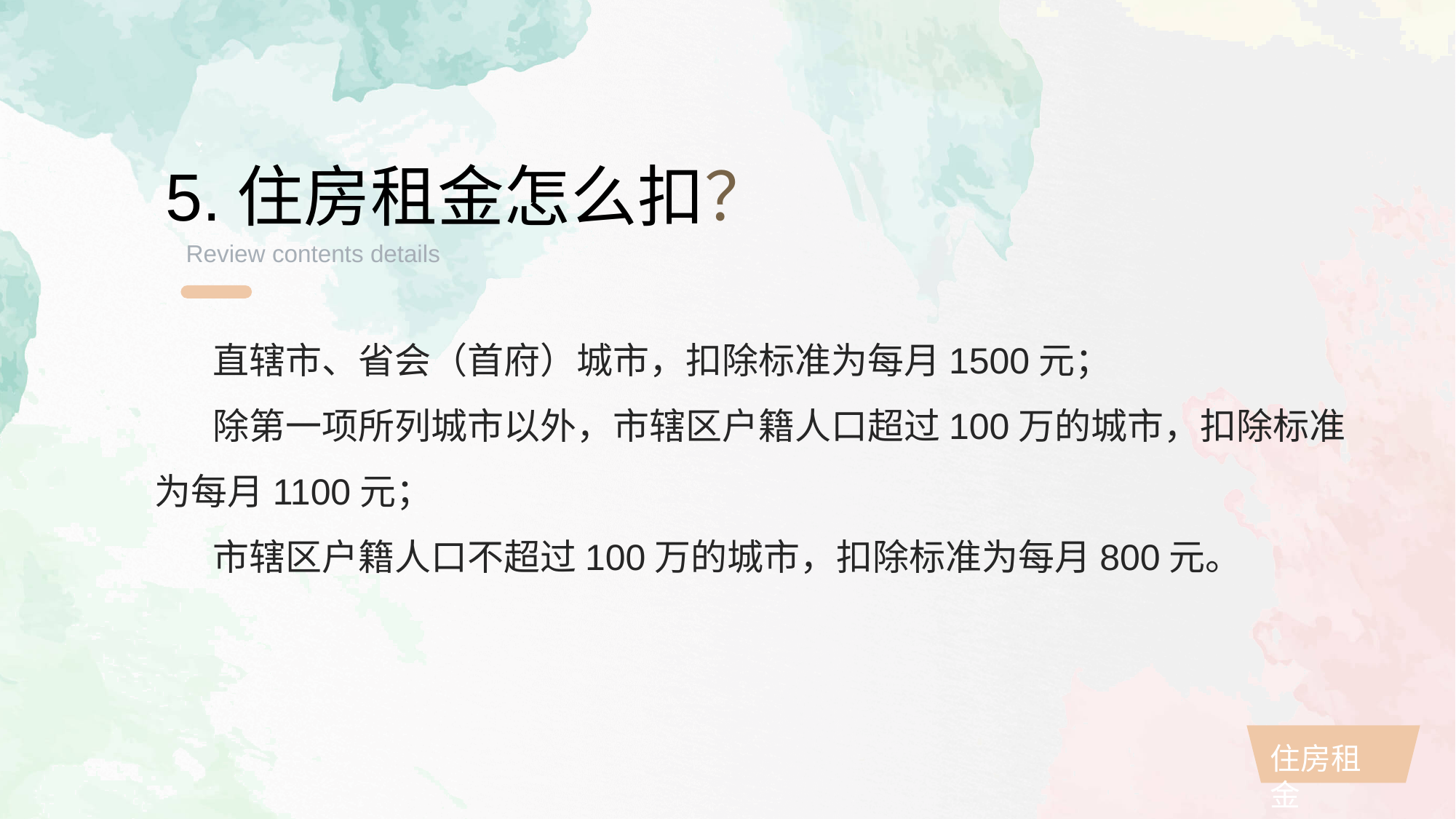

5.住房租金怎么扣？
Review contents details

      直辖市、省会（首府）城市，扣除标准为每月1500元；
      除第一项所列城市以外，市辖区户籍人口超过100万的城市，扣除标准为每月1100元；
      市辖区户籍人口不超过100万的城市，扣除标准为每月800元。

住房租金